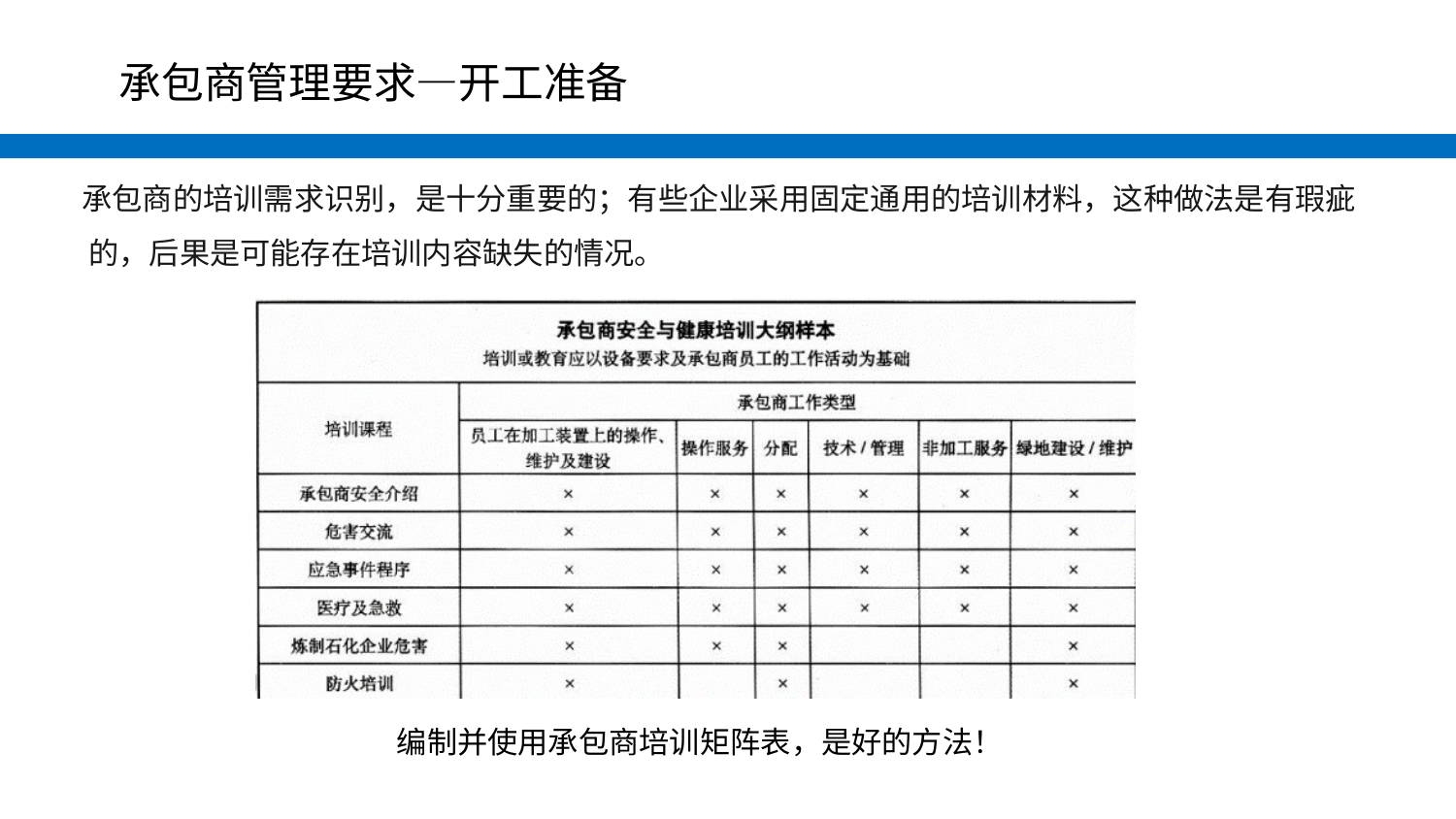

#
承包商管理要求—开工准备
承包商的培训需求识别，是十分重要的；有些企业采用固定通用的培训材料，这种做法是有瑕疵  的，后果是可能存在培训内容缺失的情况。

编制并使用承包商培训矩阵表，是好的方法！